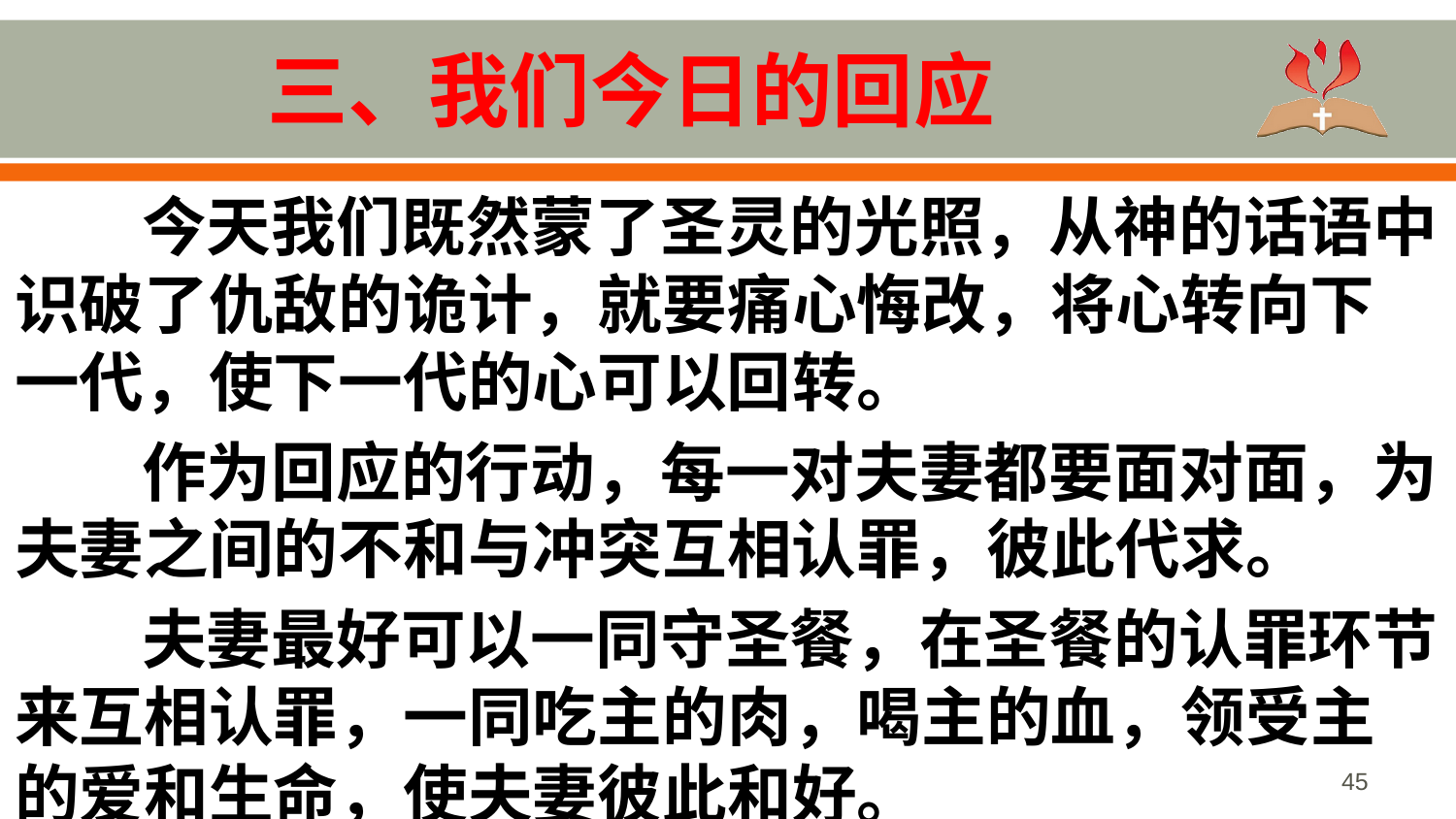

# 三、我们今日的回应
今天我们既然蒙了圣灵的光照，从神的话语中识破了仇敌的诡计，就要痛心悔改，将心转向下一代，使下一代的心可以回转。
作为回应的行动，每一对夫妻都要面对面，为夫妻之间的不和与冲突互相认罪，彼此代求。
夫妻最好可以一同守圣餐，在圣餐的认罪环节来互相认罪，一同吃主的肉，喝主的血，领受主的爱和生命，使夫妻彼此和好。

45